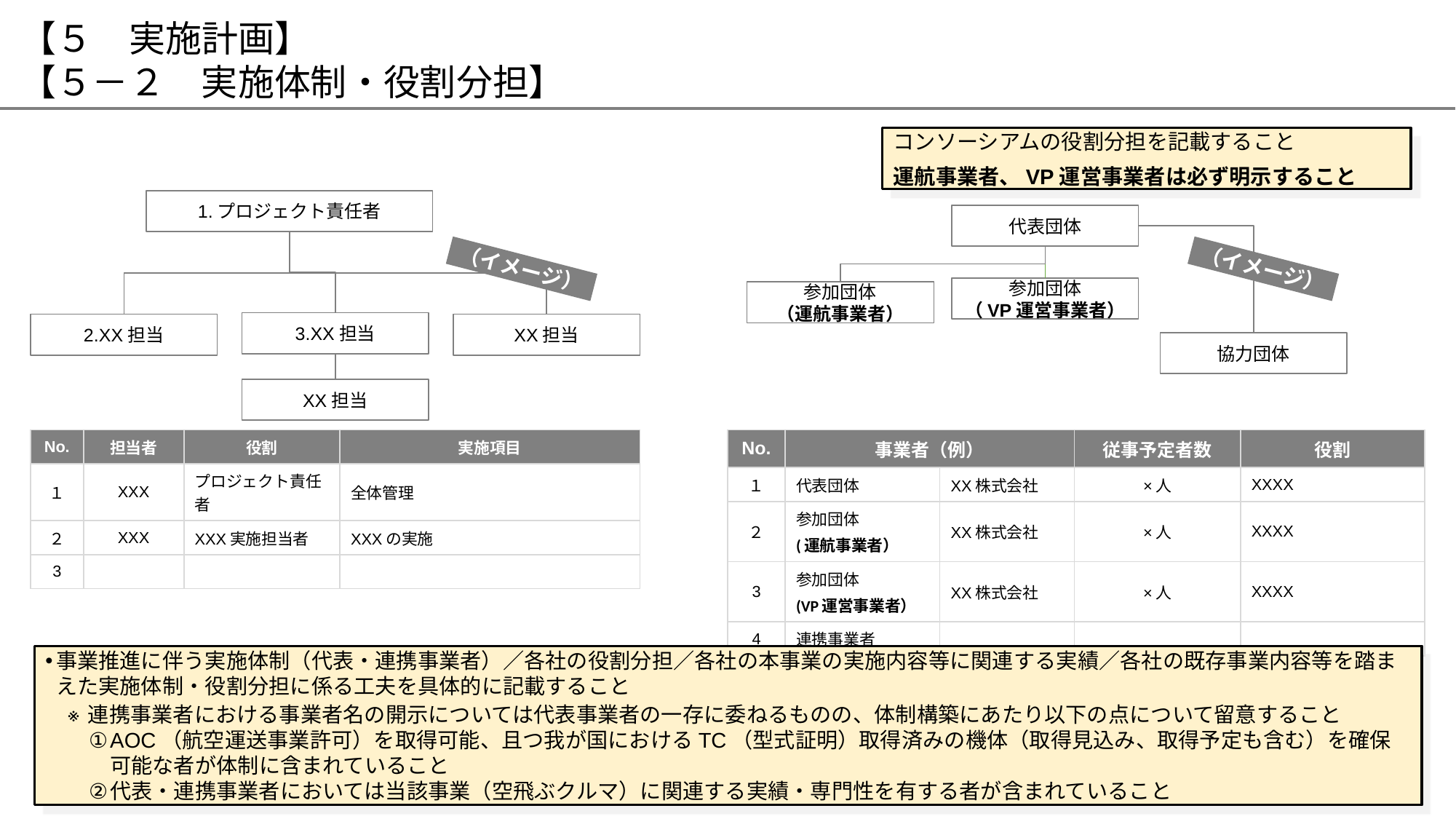

# 【５　実施計画】 【５－２　実施体制・役割分担】
コンソーシアムの役割分担を記載すること
運航事業者、VP運営事業者は必ず明示すること
1.プロジェクト責任者
代表団体
（イメージ）
（イメージ）
参加団体
（VP運営事業者）
参加団体
（運航事業者）
3.XX担当
2.XX担当
XX担当
協力団体
XX担当
| No. | 事業者（例） |  | 従事予定者数 | 役割 |
| --- | --- | --- | --- | --- |
| １ | 代表団体 | XX株式会社 | ×人 | XXXX |
| ２ | 参加団体 (運航事業者） | XX株式会社 | ×人 | XXXX |
| 3 | 参加団体 (VP運営事業者） | XX株式会社 | ×人 | XXXX |
| 4 | 連携事業者 |  |  |  |
| No. | 担当者 | 役割 | 実施項目 |
| --- | --- | --- | --- |
| １ | XXX | プロジェクト責任者 | 全体管理 |
| ２ | XXX | XXX実施担当者 | XXXの実施 |
| 3 |  |  |  |
事業推進に伴う実施体制（代表・連携事業者）／各社の役割分担／各社の本事業の実施内容等に関連する実績／各社の既存事業内容等を踏まえた実施体制・役割分担に係る工夫を具体的に記載すること
連携事業者における事業者名の開示については代表事業者の一存に委ねるものの、体制構築にあたり以下の点について留意すること
AOC（航空運送事業許可）を取得可能、且つ我が国におけるTC（型式証明）取得済みの機体（取得見込み、取得予定も含む）を確保可能な者が体制に含まれていること
代表・連携事業者においては当該事業（空飛ぶクルマ）に関連する実績・専門性を有する者が含まれていること